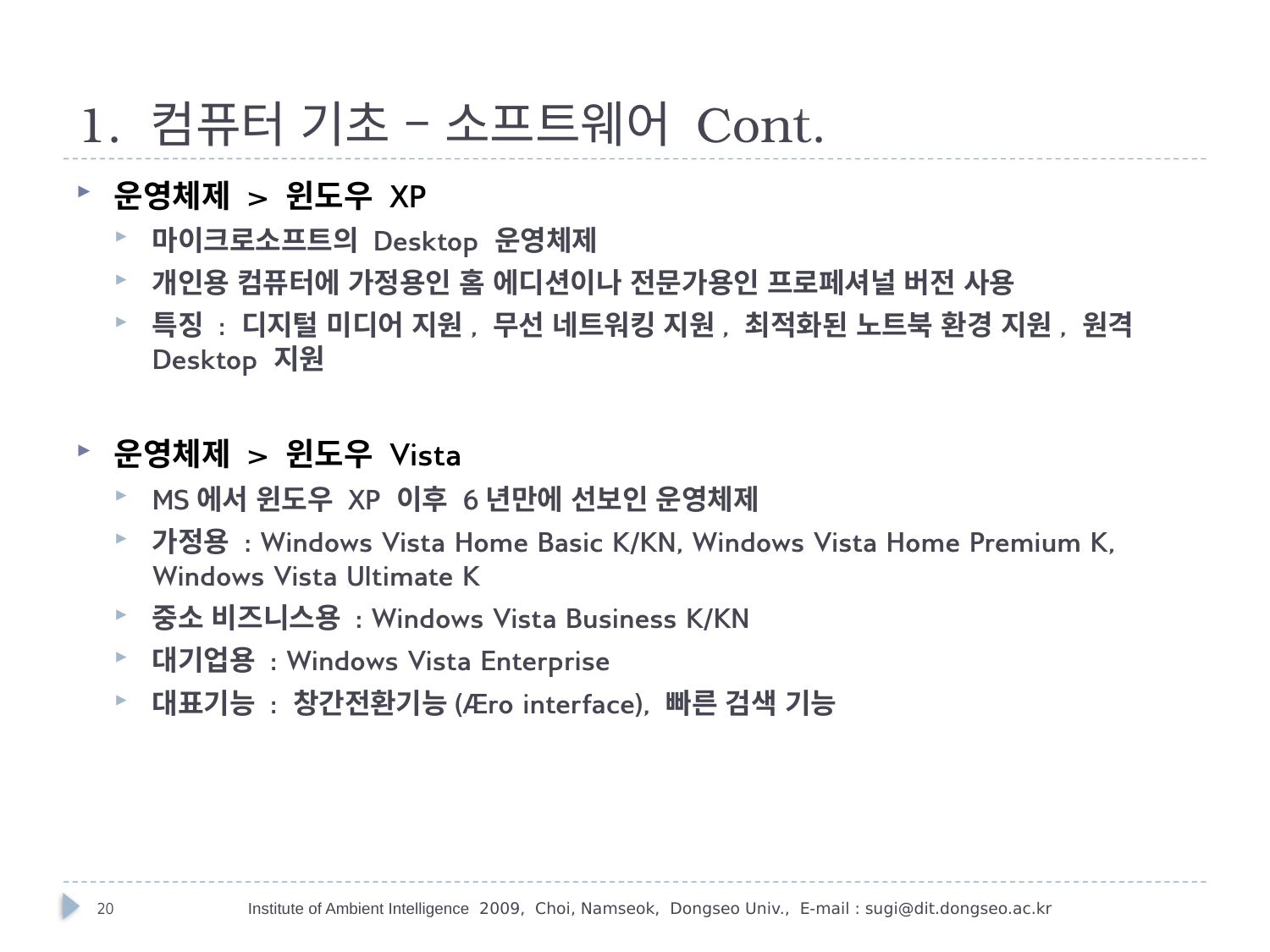

# 1. 컴퓨터 기초 – 소프트웨어 Cont.
운영체제 > 윈도우 XP
마이크로소프트의 Desktop 운영체제
개인용 컴퓨터에 가정용인 홈 에디션이나 전문가용인 프로페셔널 버전 사용
특징 : 디지털 미디어 지원, 무선 네트워킹 지원, 최적화된 노트북 환경 지원, 원격 Desktop 지원

운영체제 > 윈도우 Vista
MS에서 윈도우 XP 이후 6년만에 선보인 운영체제
가정용 : Windows Vista Home Basic K/KN, Windows Vista Home Premium K, Windows Vista Ultimate K
중소 비즈니스용 : Windows Vista Business K/KN
대기업용 : Windows Vista Enterprise
대표기능 : 창간전환기능(Aero interface), 빠른 검색 기능